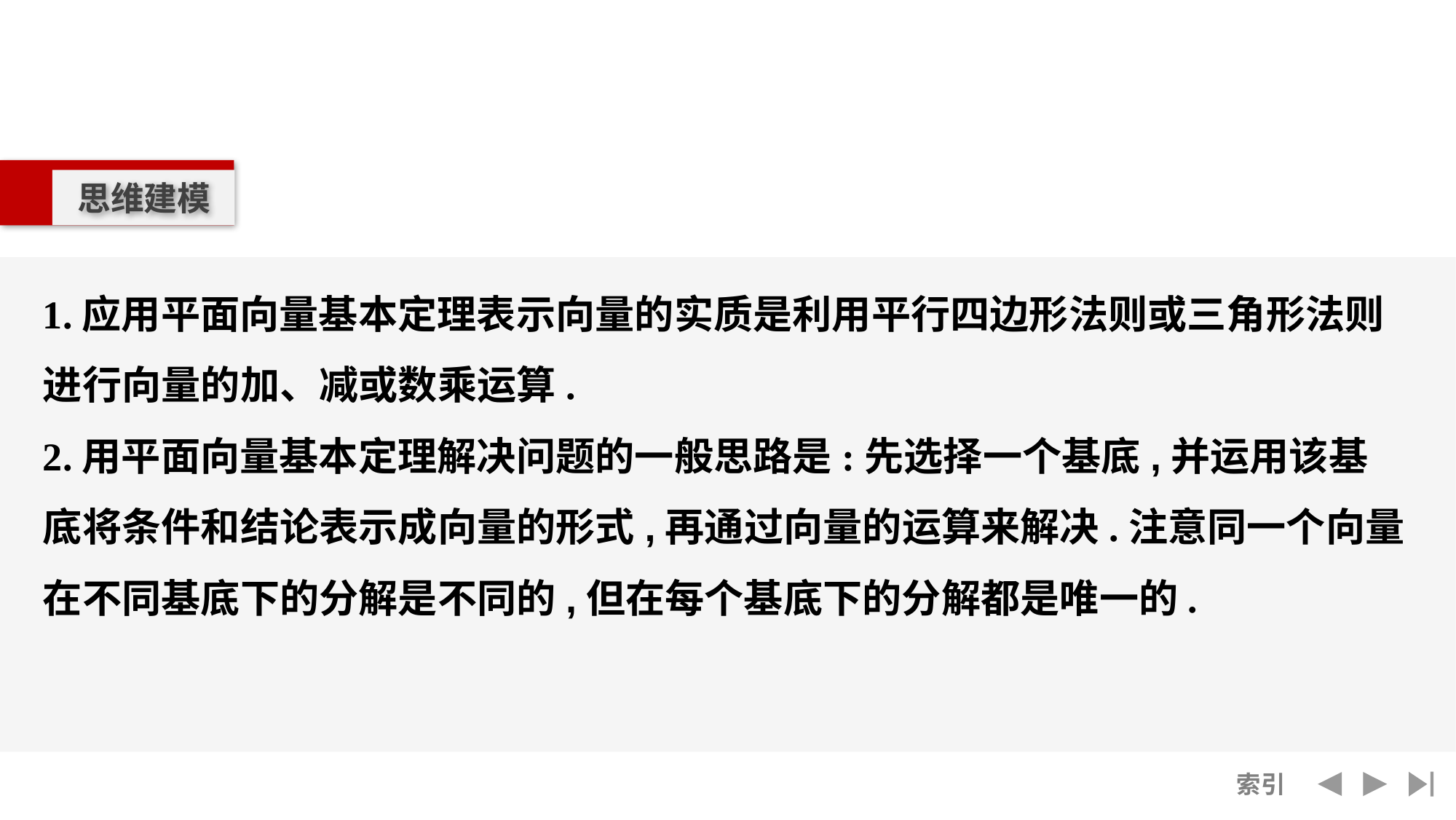

思维建模

1.应用平面向量基本定理表示向量的实质是利用平行四边形法则或三角形法则进行向量的加、减或数乘运算.
2.用平面向量基本定理解决问题的一般思路是:先选择一个基底,并运用该基底将条件和结论表示成向量的形式,再通过向量的运算来解决.注意同一个向量在不同基底下的分解是不同的,但在每个基底下的分解都是唯一的.